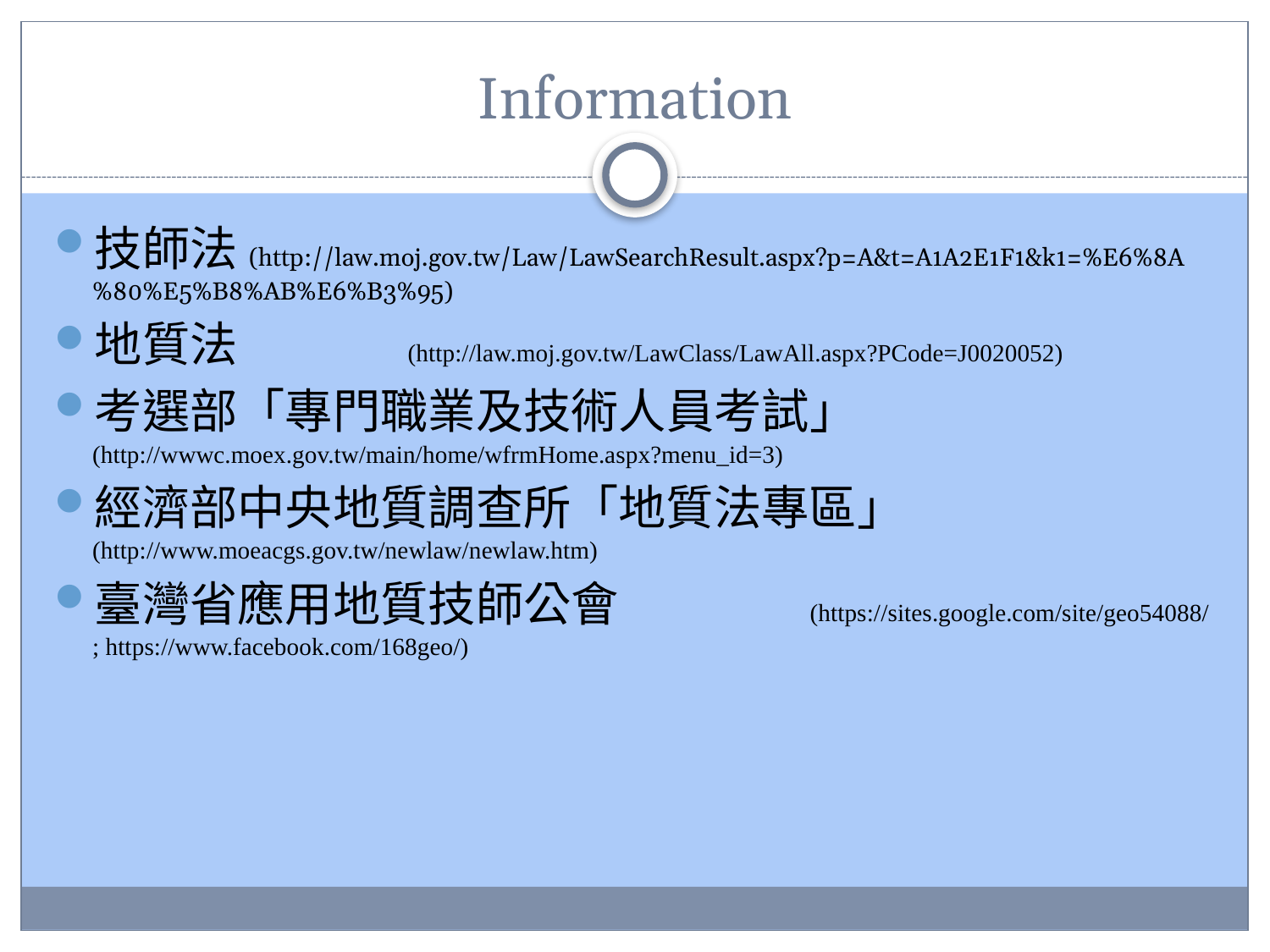

# Information
技師法(http://law.moj.gov.tw/Law/LawSearchResult.aspx?p=A&t=A1A2E1F1&k1=%E6%8A%80%E5%B8%AB%E6%B3%95)
地質法               (http://law.moj.gov.tw/LawClass/LawAll.aspx?PCode=J0020052)
考選部「專門職業及技術人員考試」 (http://wwwc.moex.gov.tw/main/home/wfrmHome.aspx?menu_id=3)
經濟部中央地質調查所「地質法專區」 (http://www.moeacgs.gov.tw/newlaw/newlaw.htm)
臺灣省應用地質技師公會                 (https://sites.google.com/site/geo54088/ ; https://www.facebook.com/168geo/)